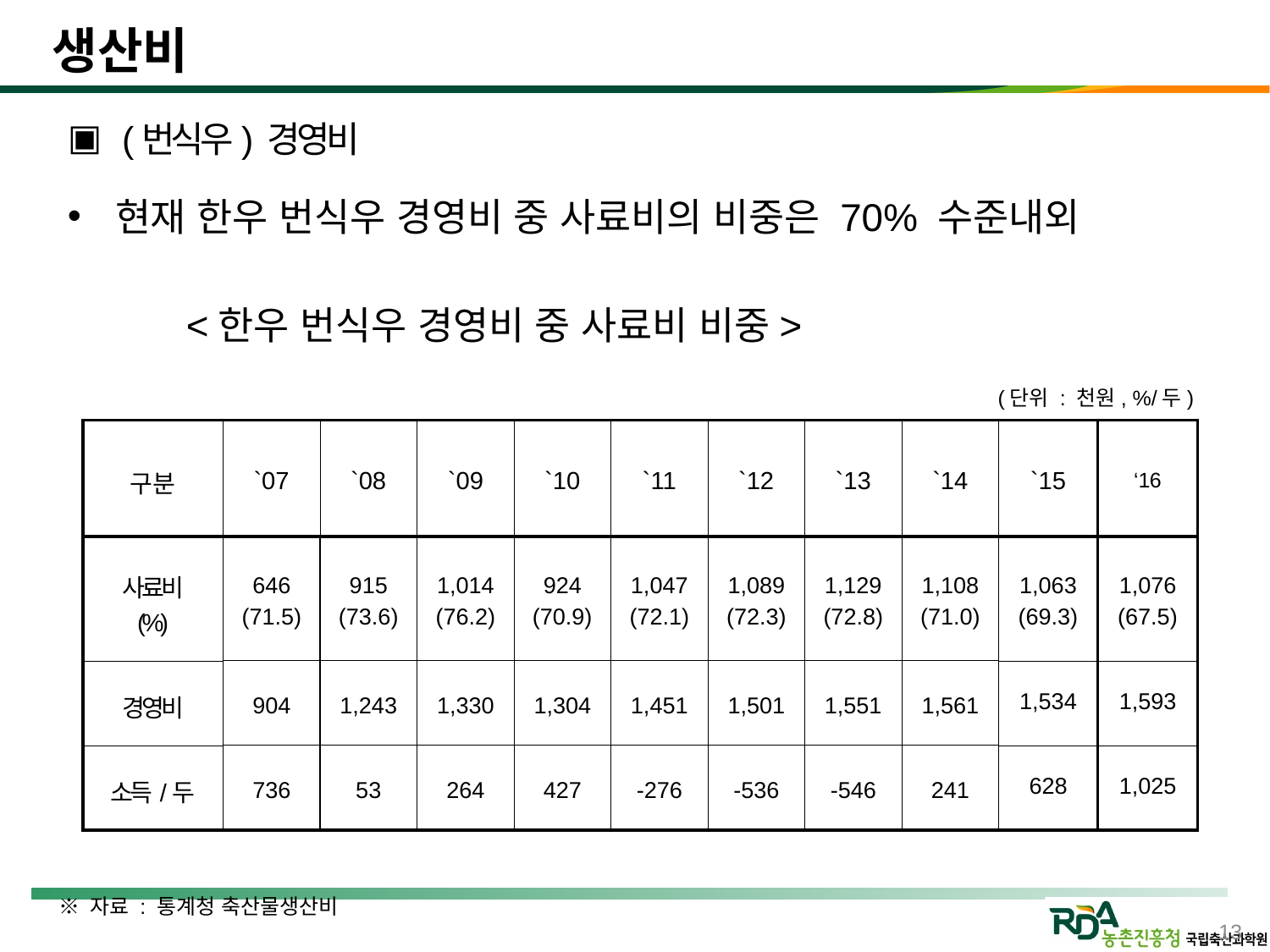

# 생산비
 (번식우) 경영비
현재 한우 번식우 경영비 중 사료비의 비중은 70% 수준내외

           <한우 번식우 경영비 중 사료비 비중>

(단위 : 천원, %/두)
| 구분 | `07 | `08 | `09 | `10 | `11 | `12 | `13 | `14 | `15 | ‘16 |
| --- | --- | --- | --- | --- | --- | --- | --- | --- | --- | --- |
| 사료비 (%) | 646 (71.5) | 915 (73.6) | 1,014 (76.2) | 924 (70.9) | 1,047 (72.1) | 1,089 (72.3) | 1,129 (72.8) | 1,108 (71.0) | 1,063 (69.3) | 1,076 (67.5) |
| 경영비 | 904 | 1,243 | 1,330 | 1,304 | 1,451 | 1,501 | 1,551 | 1,561 | 1,534 | 1,593 |
| 소득/두 | 736 | 53 | 264 | 427 | -276 | -536 | -546 | 241 | 628 | 1,025 |
※ 자료 : 통계청 축산물생산비
13